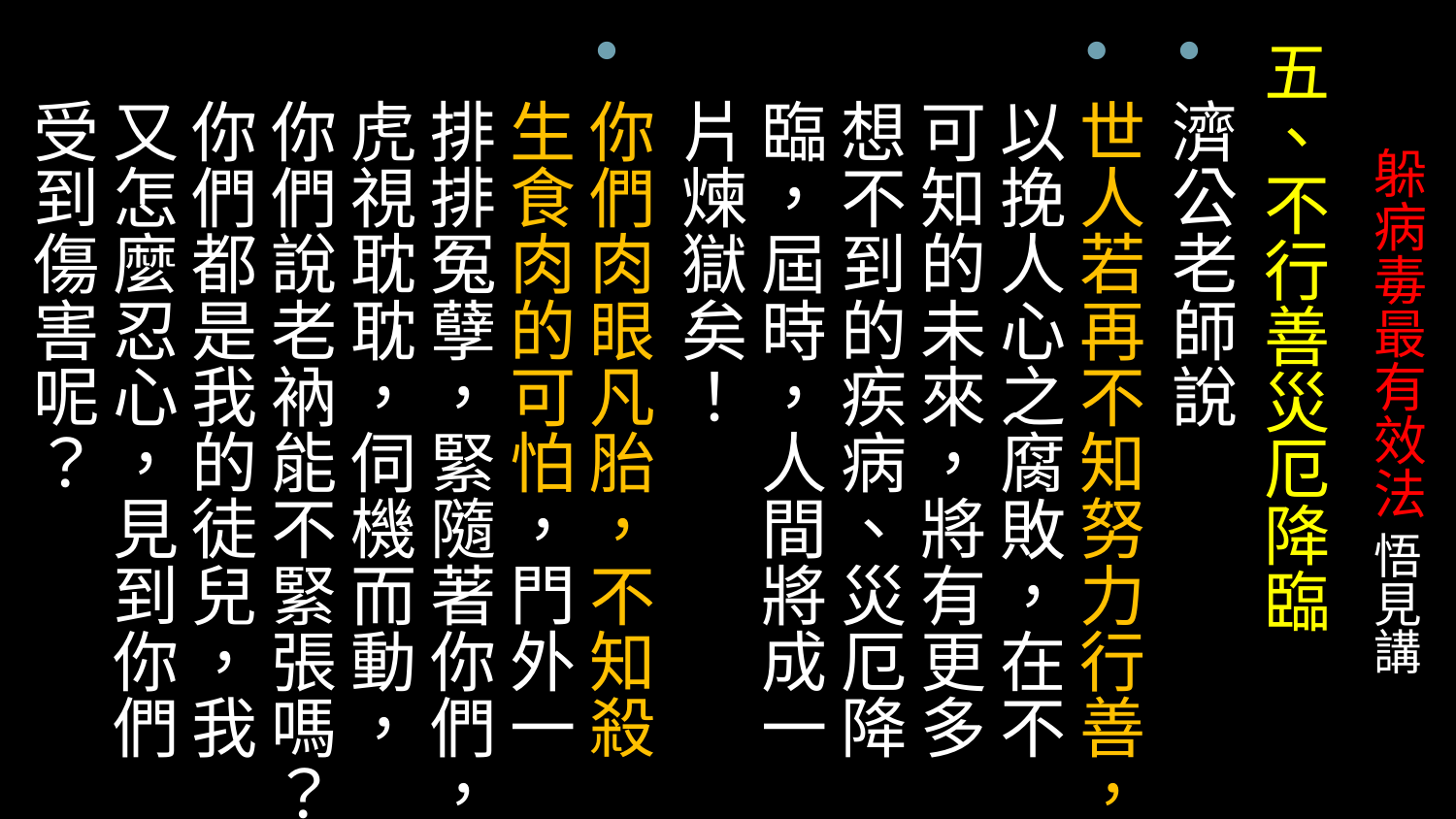

五、不行善災厄降臨
濟公老師說
世人若再不知努力行善，以挽人心之腐敗，在不可知的未來，將有更多想不到的疾病、災厄降臨，屆時，人間將成一片煉獄矣！
你們肉眼凡胎，不知殺生食肉的可怕，門外一排排冤孽，緊隨著你們，虎視耽耽，伺機而動，你們說老衲能不緊張嗎？你們都是我的徒兒，我又怎麼忍心，見到你們受到傷害呢？
# 躲病毒最有效法 悟見講